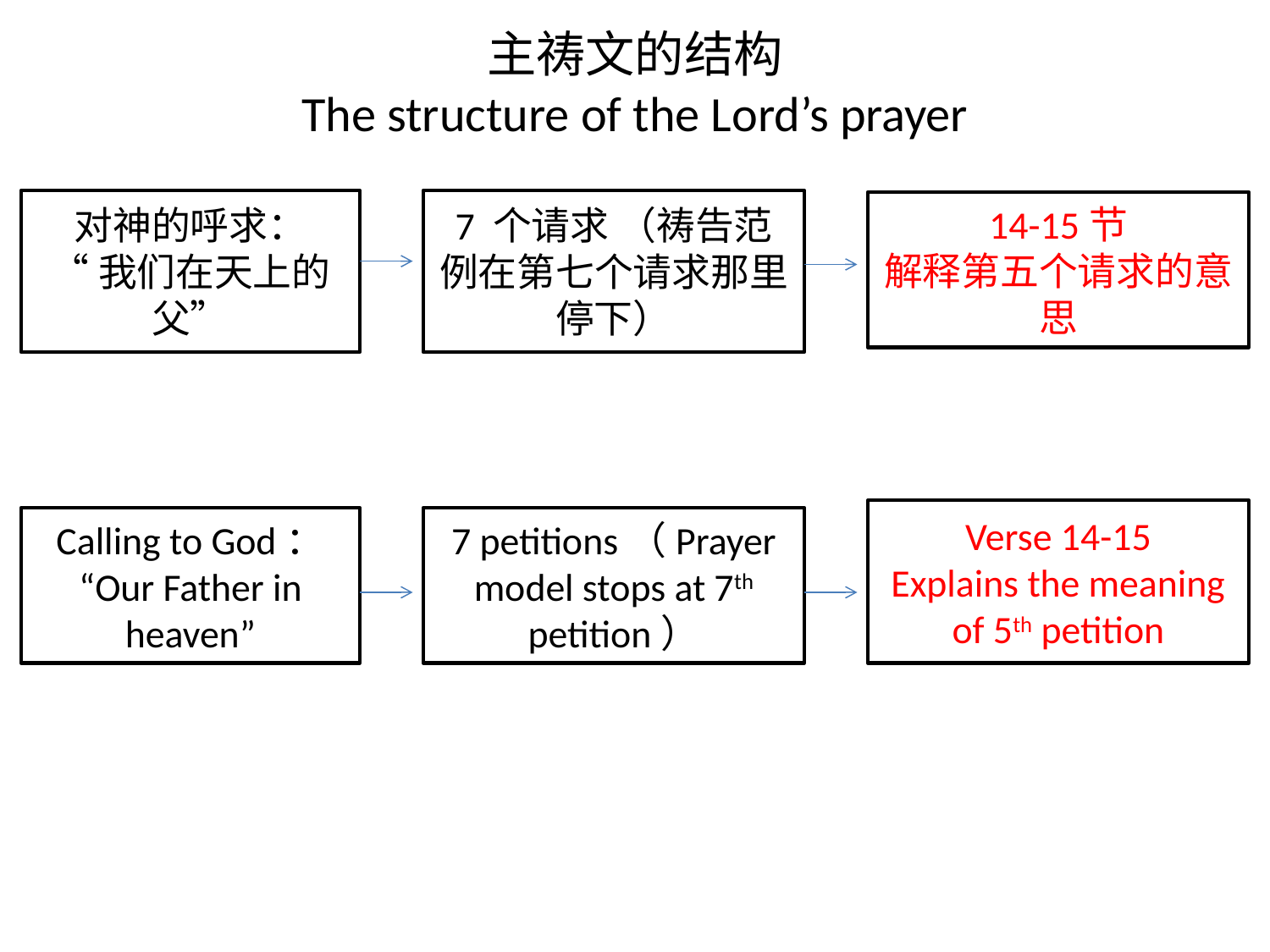

# 主祷文的结构 The structure of the Lord’s prayer
对神的呼求：
“我们在天上的父”
7 个请求 （祷告范例在第七个请求那里停下）
14-15节
解释第五个请求的意思
Verse 14-15
Explains the meaning of 5th petition
Calling to God：
“Our Father in heaven”
7 petitions（Prayer model stops at 7th petition）